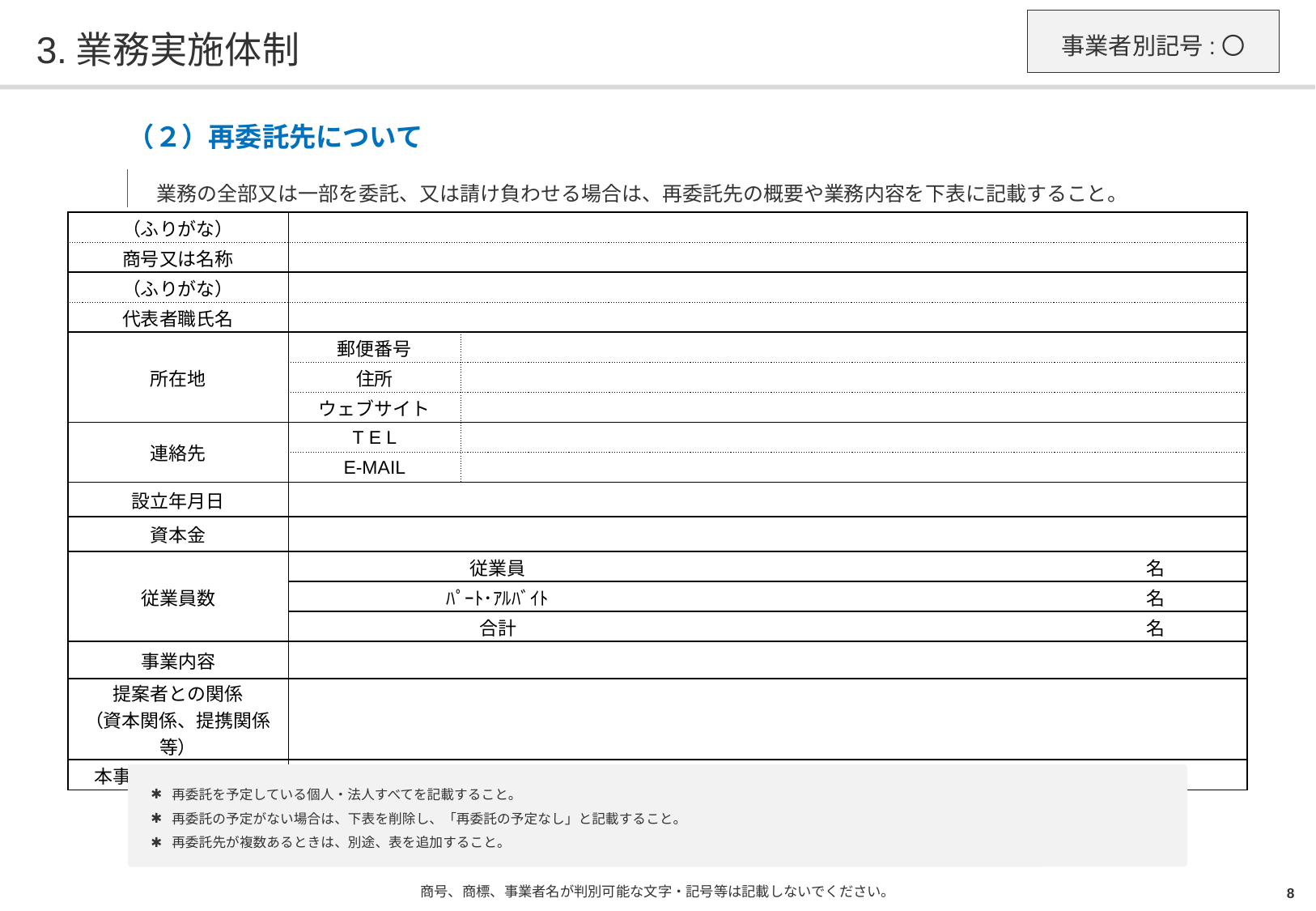

事業者別記号:〇
# 3.業務実施体制
| （２）再委託先について |
| --- |
| 業務の全部又は一部を委託、又は請け負わせる場合は、再委託先の概要や業務内容を下表に記載すること。 |
| （ふりがな） |  |  |  |  |
| --- | --- | --- | --- | --- |
| 商号又は名称 |  |  |  |  |
| （ふりがな） |  |  |  |  |
| 代表者職氏名 |  |  |  |  |
| 所在地 | 郵便番号 |  |  |  |
|  | 住所 |  |  |  |
|  | ウェブサイト |  |  |  |
| 連絡先 | T E L |  |  |  |
|  | E-MAIL |  |  |  |
| 設立年月日 |  |  |  |  |
| 資本金 |  |  |  |  |
| 従業員数 | 従業員 |  |  | 名 |
|  | ﾊﾟｰﾄ･ｱﾙﾊﾞｲﾄ |  |  | 名 |
|  | 合計 |  |  | 名 |
| 事業内容 |  |  |  |  |
| 提案者との関係 （資本関係、提携関係等） |  |  |  |  |
| 本事業における役割 |  |  |  |  |
再委託を予定している個人・法人すべてを記載すること。
再委託の予定がない場合は、下表を削除し、「再委託の予定なし」と記載すること。
再委託先が複数あるときは、別途、表を追加すること。
商号、商標、事業者名が判別可能な文字・記号等は記載しないでください。
8